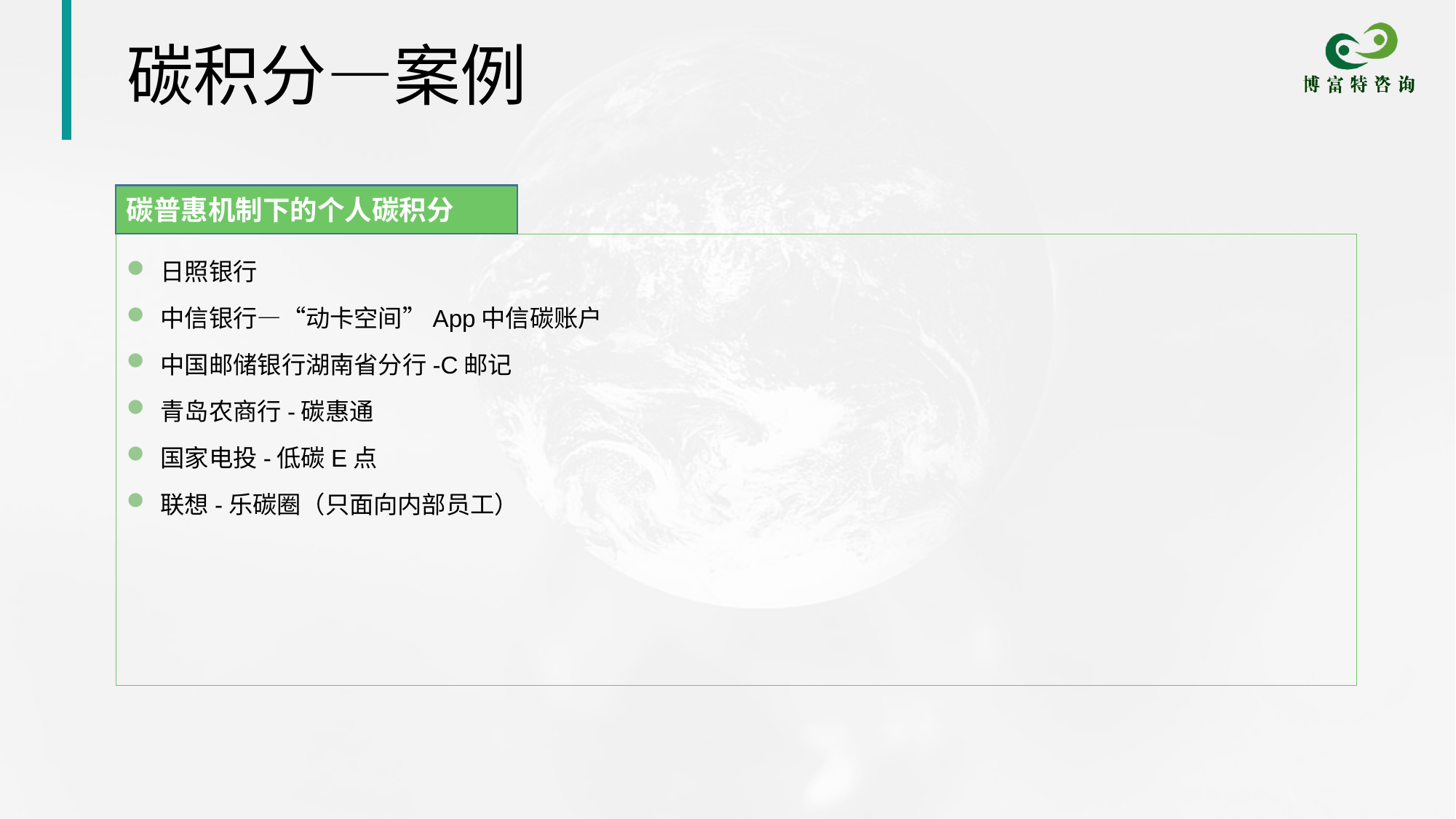

# 碳积分—案例
碳普惠机制下的个人碳积分
日照银行
中信银行—“动卡空间”App中信碳账户
中国邮储银行湖南省分行-C邮记
青岛农商行-碳惠通
国家电投-低碳E点
联想-乐碳圈（只面向内部员工）